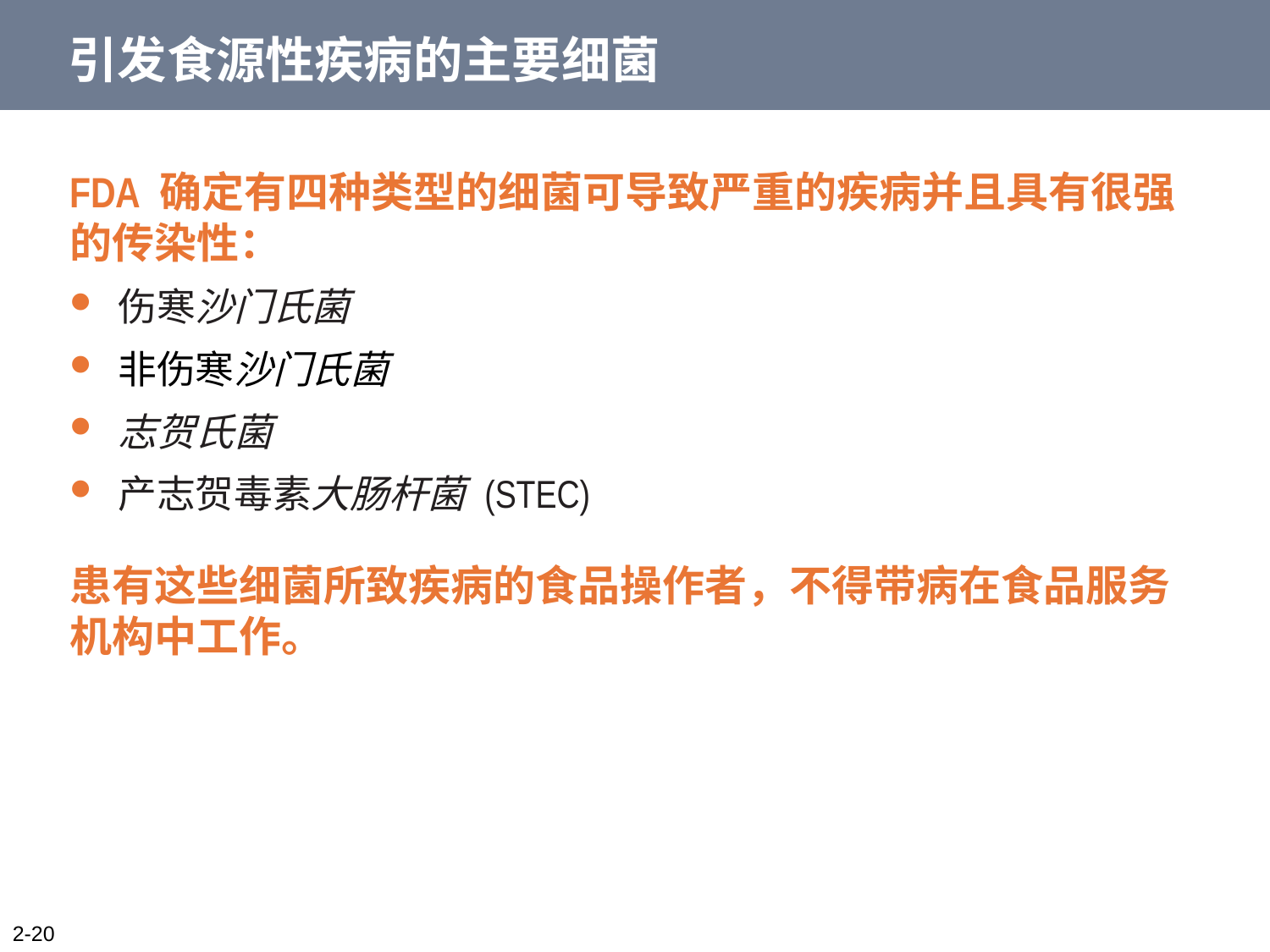

# 引发食源性疾病的主要细菌
FDA 确定有四种类型的细菌可导致严重的疾病并且具有很强的传染性：
伤寒沙门氏菌
非伤寒沙门氏菌
志贺氏菌
产志贺毒素大肠杆菌 (STEC)
患有这些细菌所致疾病的食品操作者，不得带病在食品服务机构中工作。

2-20